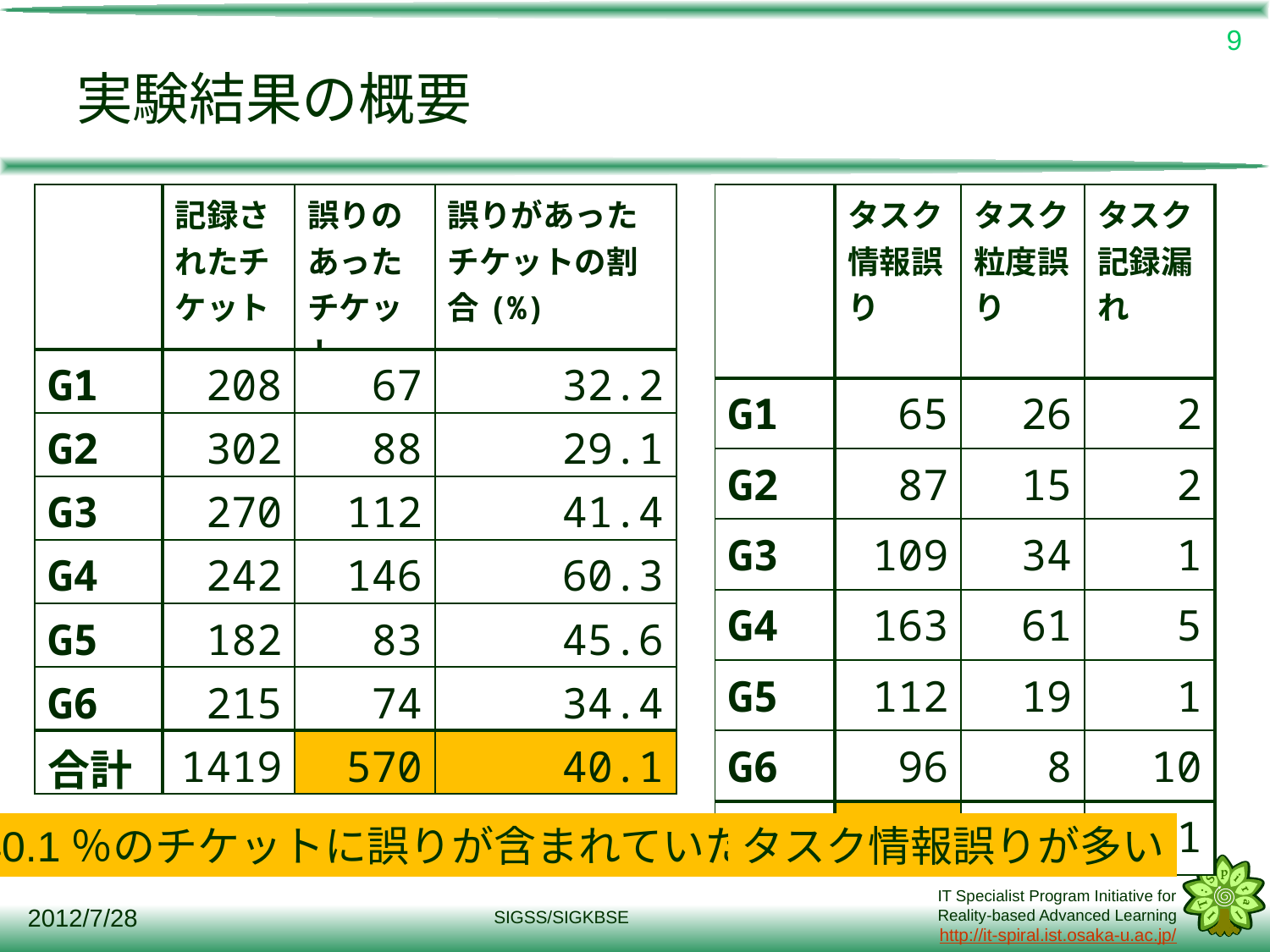

9
# 実験結果の概要
|  | 記録されたチケット | 誤りのあったチケット | 誤りがあったチケットの割合(%) |
| --- | --- | --- | --- |
| G1 | 208 | 67 | 32.2 |
| G2 | 302 | 88 | 29.1 |
| G3 | 270 | 112 | 41.4 |
| G4 | 242 | 146 | 60.3 |
| G5 | 182 | 83 | 45.6 |
| G6 | 215 | 74 | 34.4 |
| 合計 | 1419 | 570 | 40.1 |
|  | タスク情報誤り | タスク粒度誤り | タスク記録漏れ |
| --- | --- | --- | --- |
| G1 | 65 | 26 | 2 |
| G2 | 87 | 15 | 2 |
| G3 | 109 | 34 | 1 |
| G4 | 163 | 61 | 5 |
| G5 | 112 | 19 | 1 |
| G6 | 96 | 8 | 10 |
| 合計 | 632 | 163 | 21 |
40.1％のチケットに誤りが含まれていた
タスク情報誤りが多い
2012/7/28
SIGSS/SIGKBSE